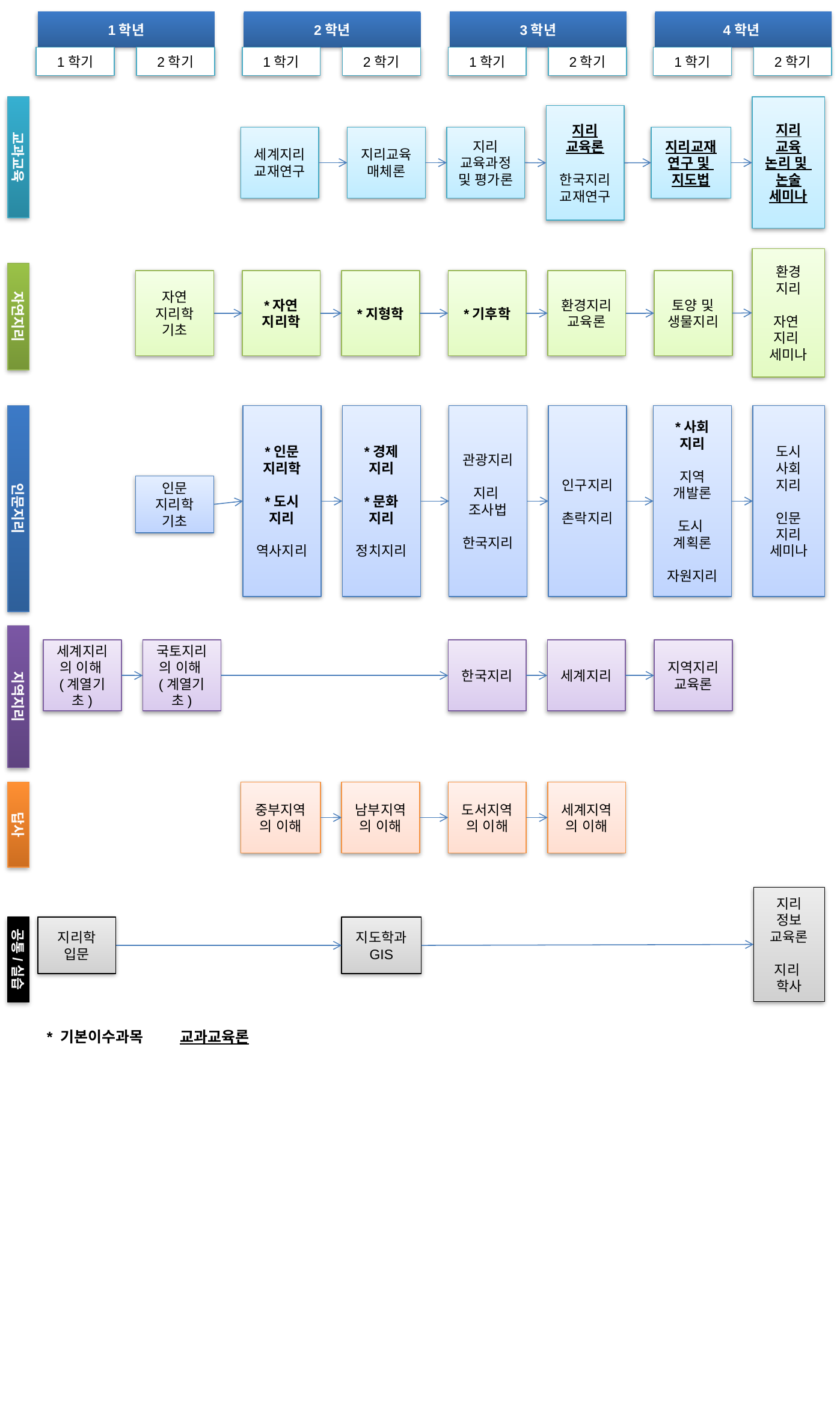

1학년
2학년
3학년
4학년
1학기
2학기
1학기
2학기
1학기
2학기
1학기
2학기
교과교육
지리
교육
논리 및
논술
세미나
지리
교육론

한국지리 교재연구
세계지리 교재연구
지리교육매체론
지리
교육과정 및 평가론
지리교재연구 및  지도법
환경
지리

자연
지리
세미나
자연지리
자연
지리학
기초
*자연
지리학
*지형학
*기후학
환경지리 교육론
토양 및 생물지리
인문지리
*인문
지리학

*도시
지리

역사지리
*경제
지리

*문화
지리

정치지리
관광지리

지리
조사법

한국지리
인구지리

촌락지리
*사회
지리

지역
개발론

도시
계획론

자원지리
도시
사회
지리

인문
지리 세미나
인문
지리학
기초
지역지리
세계지리의 이해(계열기초)
국토지리의 이해(계열기초)
한국지리
세계지리
지역지리교육론
중부지역의 이해
남부지역의 이해
도서지역의 이해
세계지역의 이해
답사
지리
정보
교육론

지리
학사
지리학
입문
지도학과 GIS
공통/실습
* 기본이수과목
교과교육론